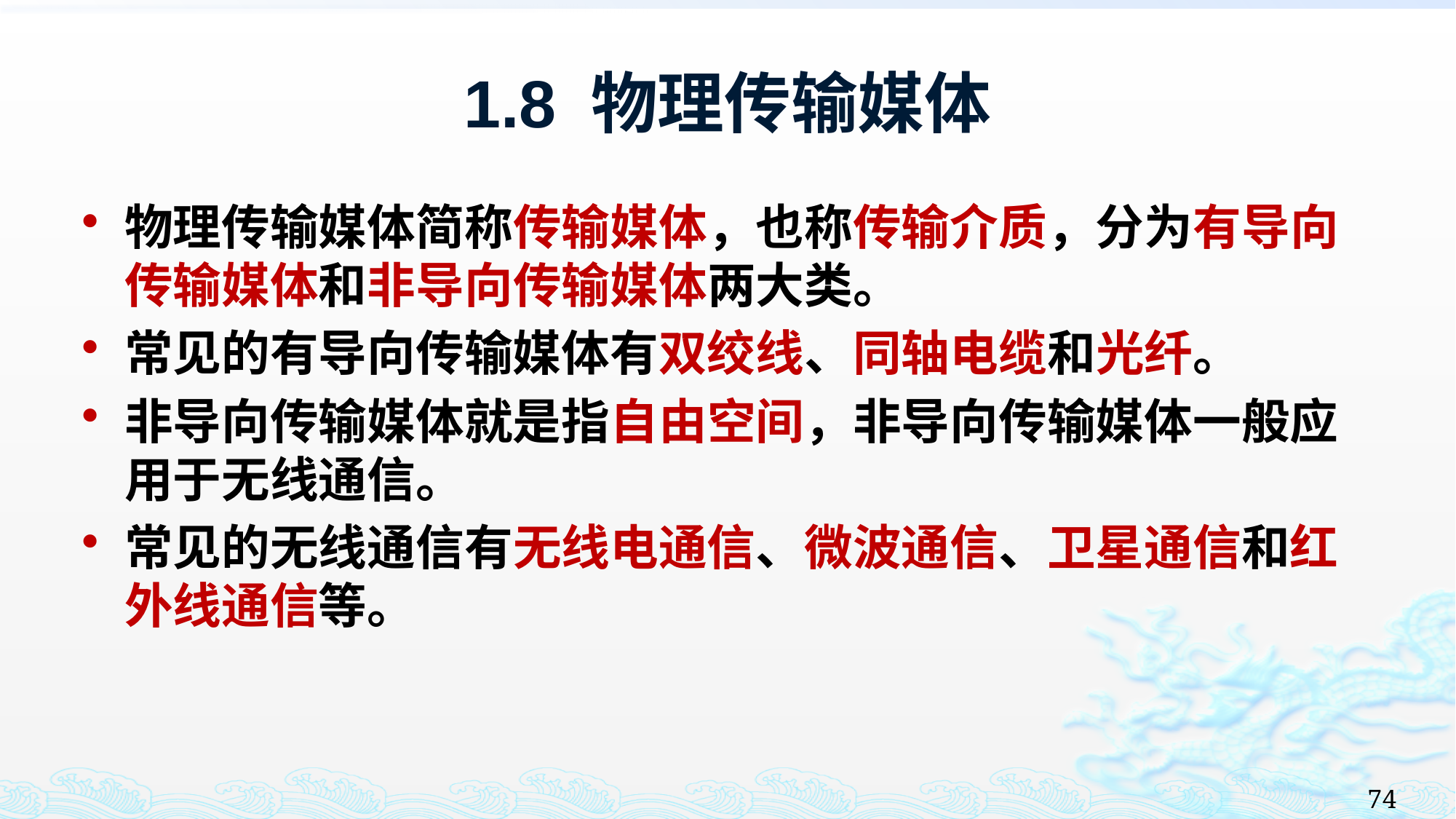

# 1.8 物理传输媒体
物理传输媒体简称传输媒体，也称传输介质，分为有导向传输媒体和非导向传输媒体两大类。
常见的有导向传输媒体有双绞线、同轴电缆和光纤。
非导向传输媒体就是指自由空间，非导向传输媒体一般应用于无线通信。
常见的无线通信有无线电通信、微波通信、卫星通信和红外线通信等。

74